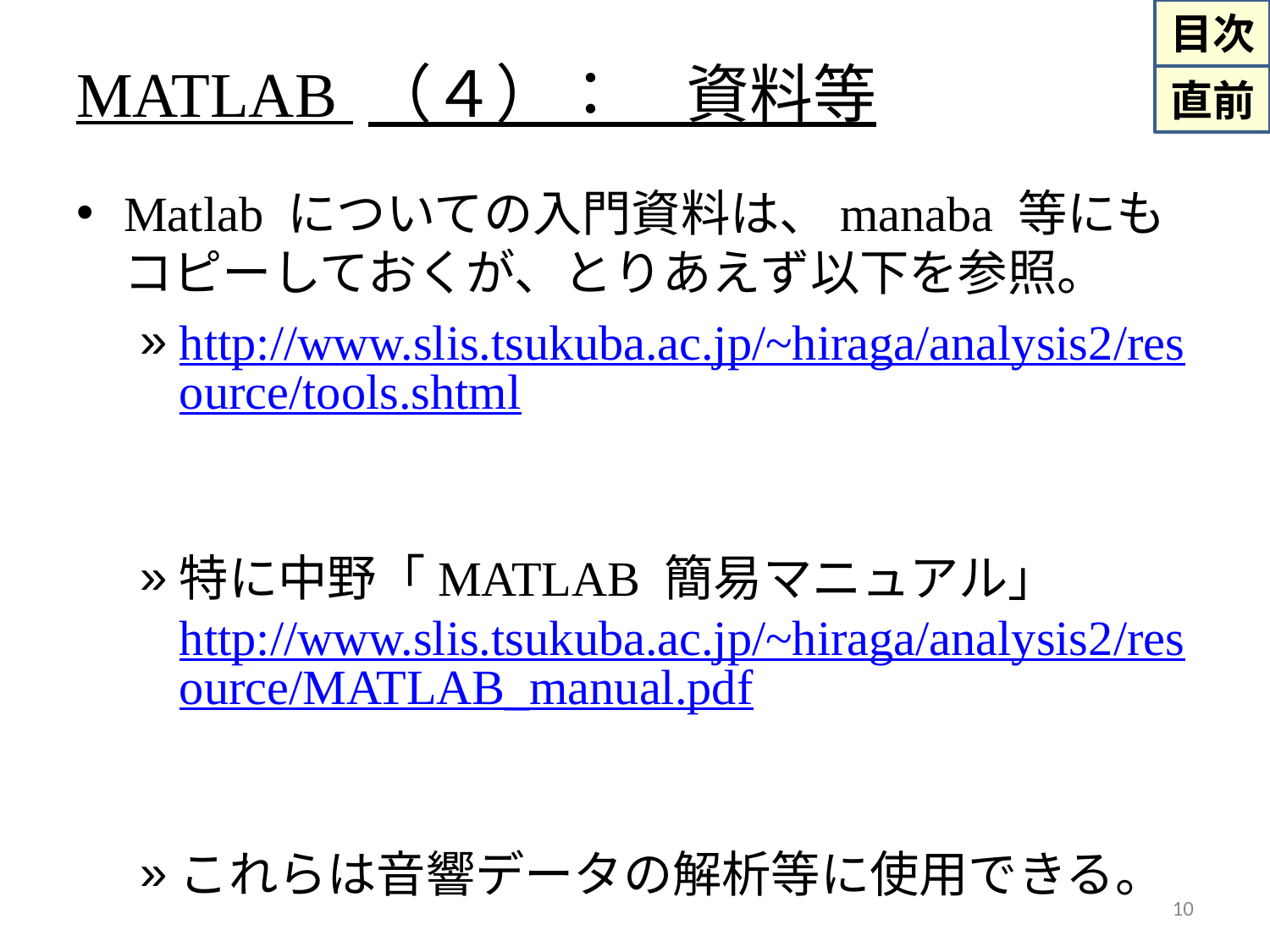

# MATLAB （４）：　資料等
Matlab についての入門資料は、manaba 等にもコピーしておくが、とりあえず以下を参照。
http://www.slis.tsukuba.ac.jp/~hiraga/analysis2/resource/tools.shtml
特に中野「MATLAB 簡易マニュアル」
http://www.slis.tsukuba.ac.jp/~hiraga/analysis2/resource/MATLAB_manual.pdf
これらは音響データの解析等に使用できる。
10